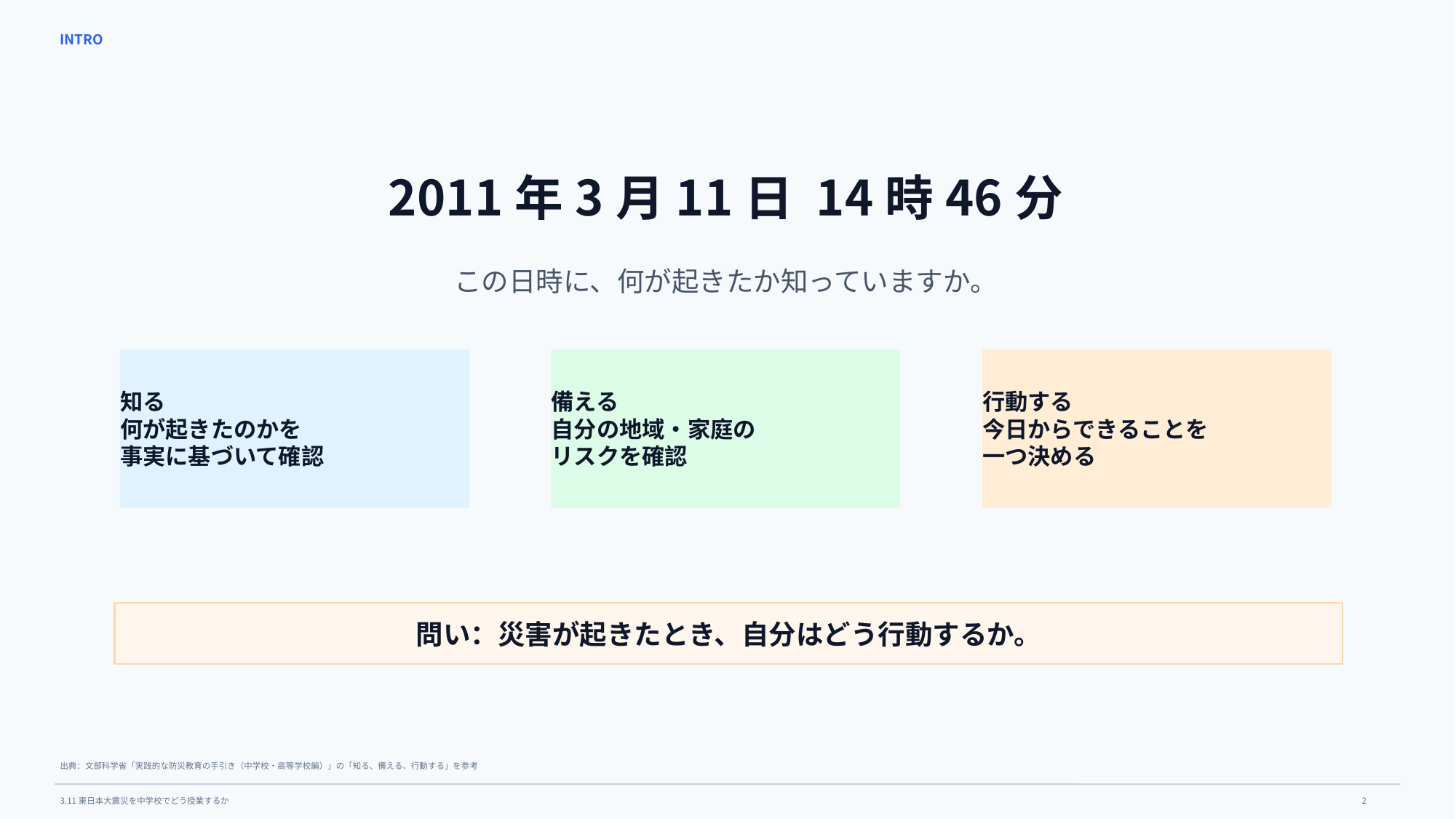

INTRO
2011年3月11日 14時46分
この日時に、何が起きたか知っていますか。
知る
何が起きたのかを
事実に基づいて確認
備える
自分の地域・家庭の
リスクを確認
行動する
今日からできることを
一つ決める
問い：災害が起きたとき、自分はどう行動するか。
出典：文部科学省「実践的な防災教育の手引き（中学校・高等学校編）」の「知る、備える、行動する」を参考
2